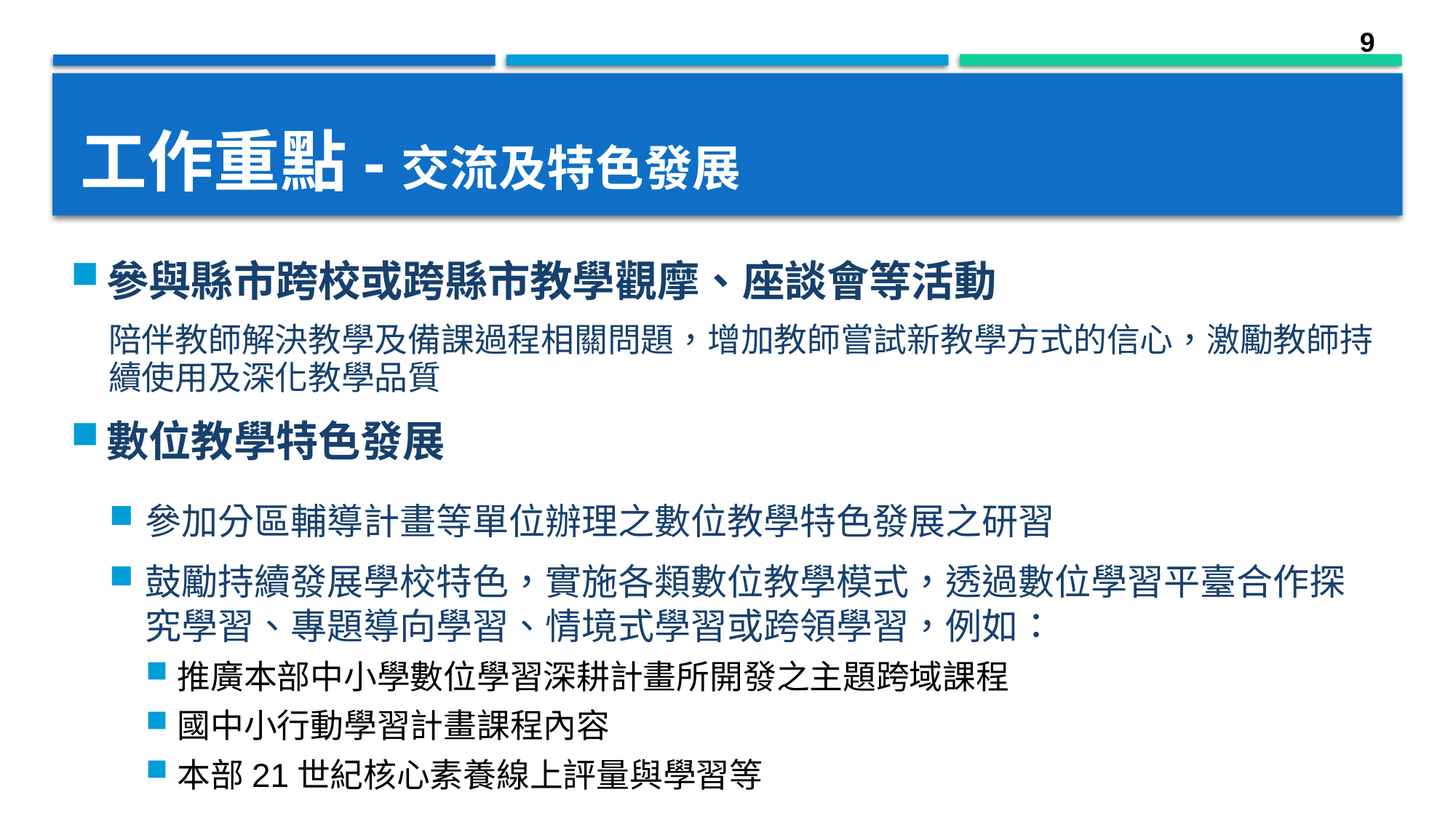

9
# 工作重點-交流及特色發展
參與縣市跨校或跨縣市教學觀摩、座談會等活動
陪伴教師解決教學及備課過程相關問題，增加教師嘗試新教學方式的信心，激勵教師持續使用及深化教學品質
數位教學特色發展
參加分區輔導計畫等單位辦理之數位教學特色發展之研習
鼓勵持續發展學校特色，實施各類數位教學模式，透過數位學習平臺合作探究學習、專題導向學習、情境式學習或跨領學習，例如：
推廣本部中小學數位學習深耕計畫所開發之主題跨域課程
國中小行動學習計畫課程內容
本部21世紀核心素養線上評量與學習等